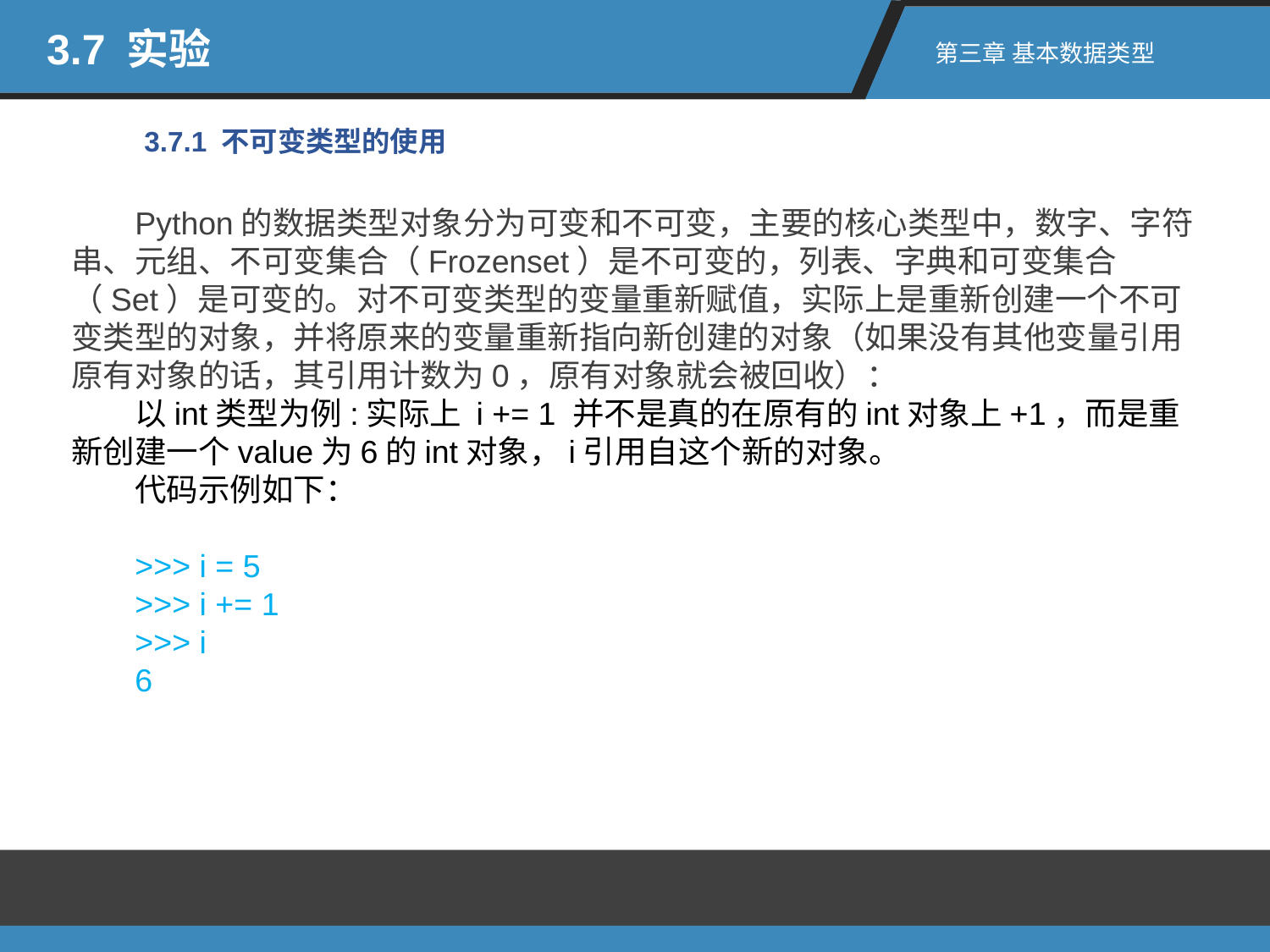

3.7 实验
第三章 基本数据类型
3.7.1 不可变类型的使用
Python的数据类型对象分为可变和不可变，主要的核心类型中，数字、字符串、元组、不可变集合（Frozenset）是不可变的，列表、字典和可变集合（Set）是可变的。对不可变类型的变量重新赋值，实际上是重新创建一个不可变类型的对象，并将原来的变量重新指向新创建的对象（如果没有其他变量引用原有对象的话，其引用计数为0，原有对象就会被回收）：
以int类型为例:实际上 i += 1 并不是真的在原有的int对象上+1，而是重新创建一个value为6的int对象，i引用自这个新的对象。
代码示例如下：

>>> i = 5
>>> i += 1
>>> i
6